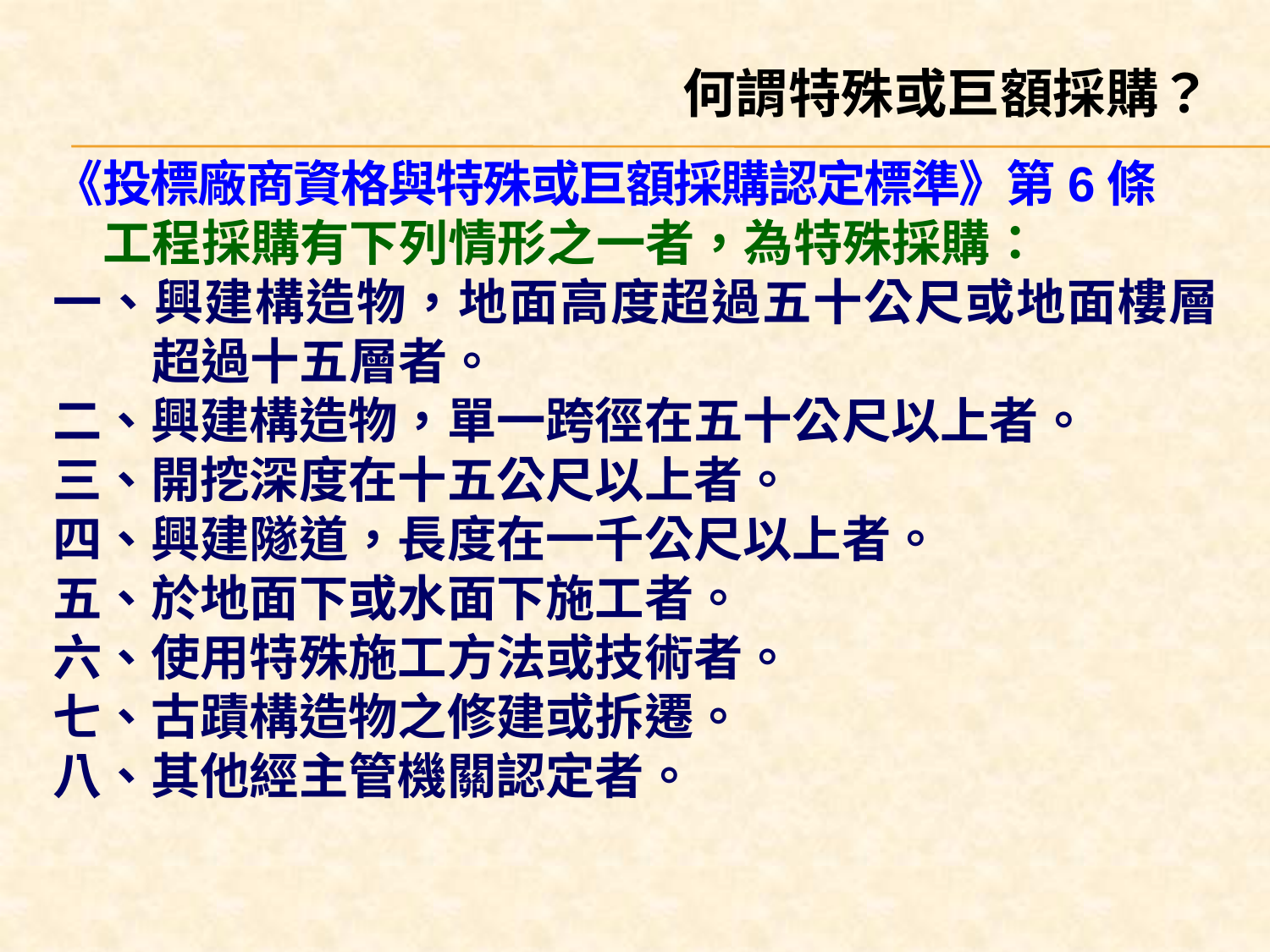

何謂特殊或巨額採購？
《投標廠商資格與特殊或巨額採購認定標準》第6條
工程採購有下列情形之一者，為特殊採購：
一、興建構造物，地面高度超過五十公尺或地面樓層超過十五層者。
二、興建構造物，單一跨徑在五十公尺以上者。
三、開挖深度在十五公尺以上者。
四、興建隧道，長度在一千公尺以上者。
五、於地面下或水面下施工者。
六、使用特殊施工方法或技術者。
七、古蹟構造物之修建或拆遷。
八、其他經主管機關認定者。